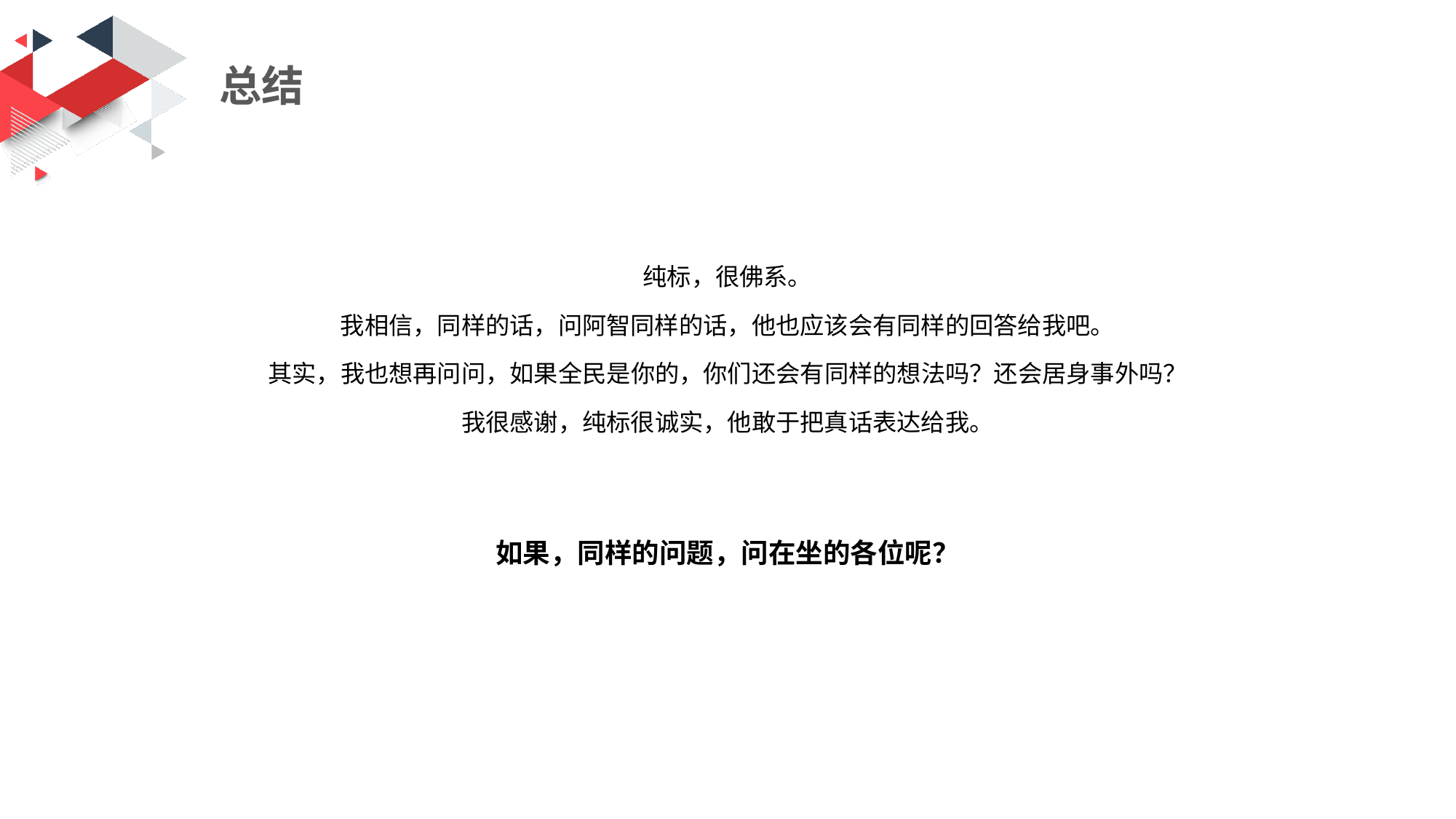

总结
纯标，很佛系。
我相信，同样的话，问阿智同样的话，他也应该会有同样的回答给我吧。
其实，我也想再问问，如果全民是你的，你们还会有同样的想法吗？还会居身事外吗？
我很感谢，纯标很诚实，他敢于把真话表达给我。
如果，同样的问题，问在坐的各位呢？